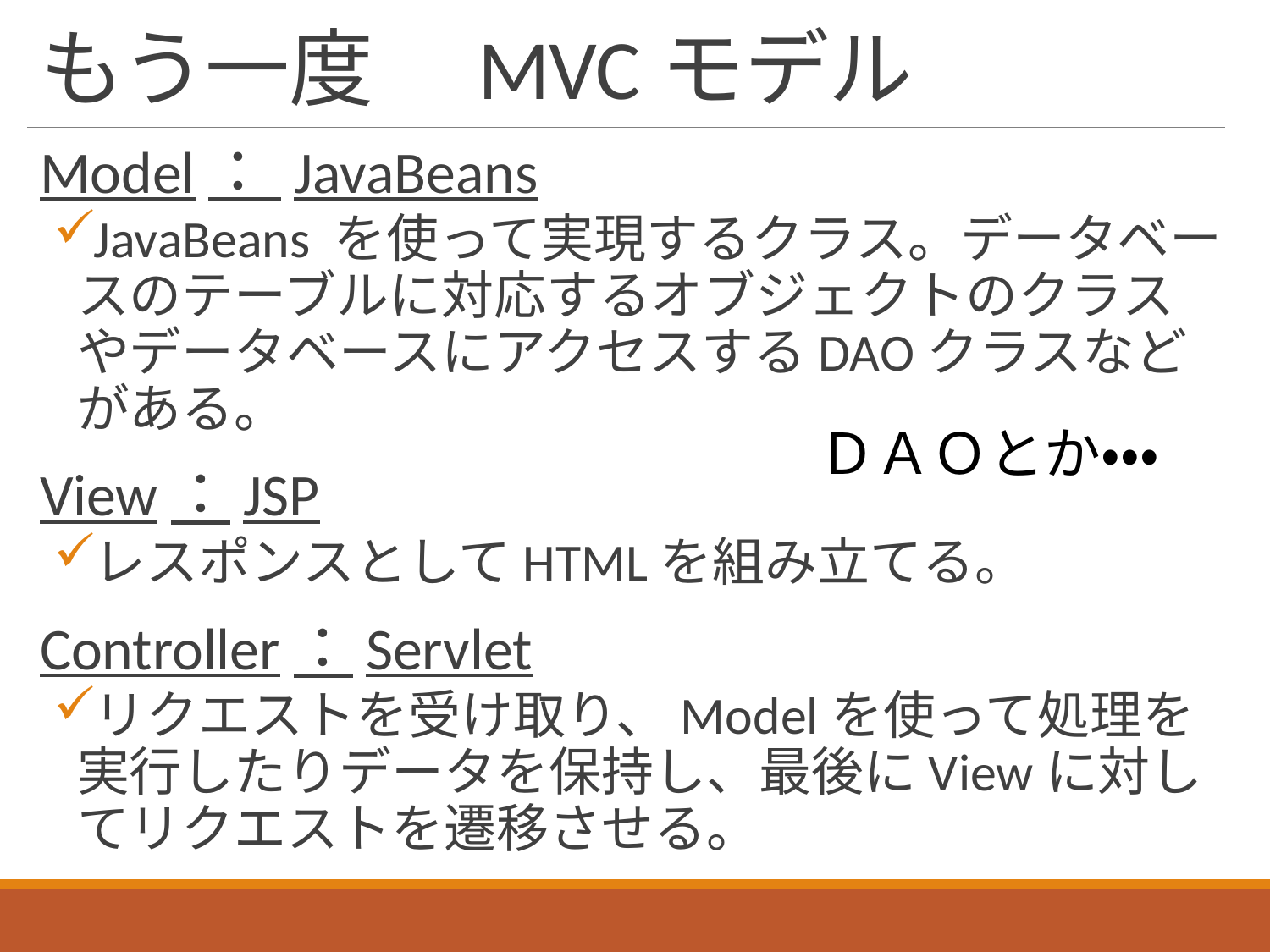

# もう一度　MVCモデル
Model： JavaBeans
JavaBeans を使って実現するクラス。データベースのテーブルに対応するオブジェクトのクラスやデータベースにアクセスするDAOクラスなどがある。
View：JSP
レスポンスとしてHTMLを組み立てる。
Controller：Servlet
リクエストを受け取り、Modelを使って処理を実行したりデータを保持し、最後にViewに対してリクエストを遷移させる。
ＤＡＯとか・・・